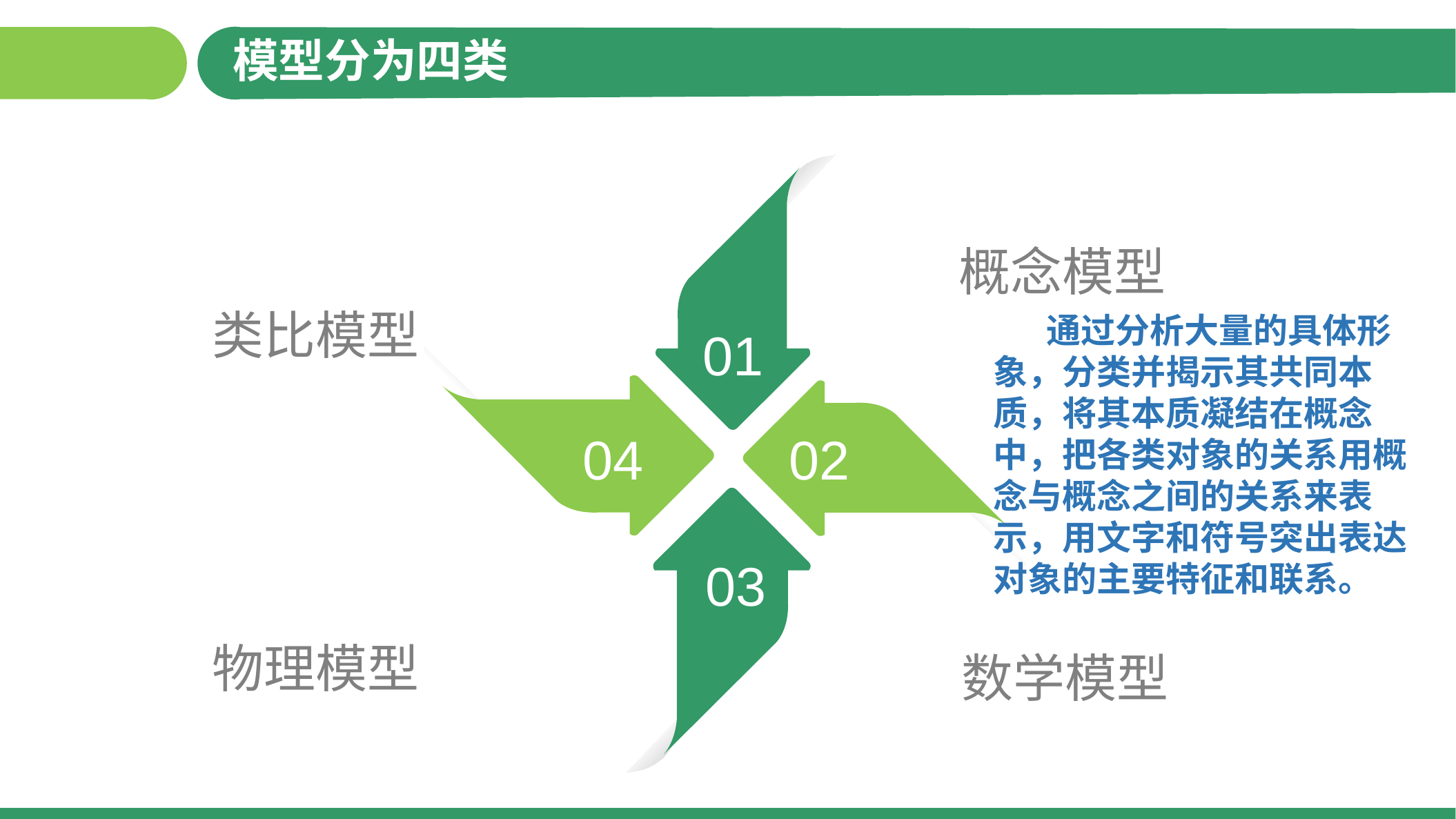

模型分为四类

概念模型

类比模型
        通过分析大量的具体形象，分类并揭示其共同本质，将其本质凝结在概念中，把各类对象的关系用概念与概念之间的关系来表示，用文字和符号突出表达对象的主要特征和联系。
01

04
02

03
物理模型
数学模型